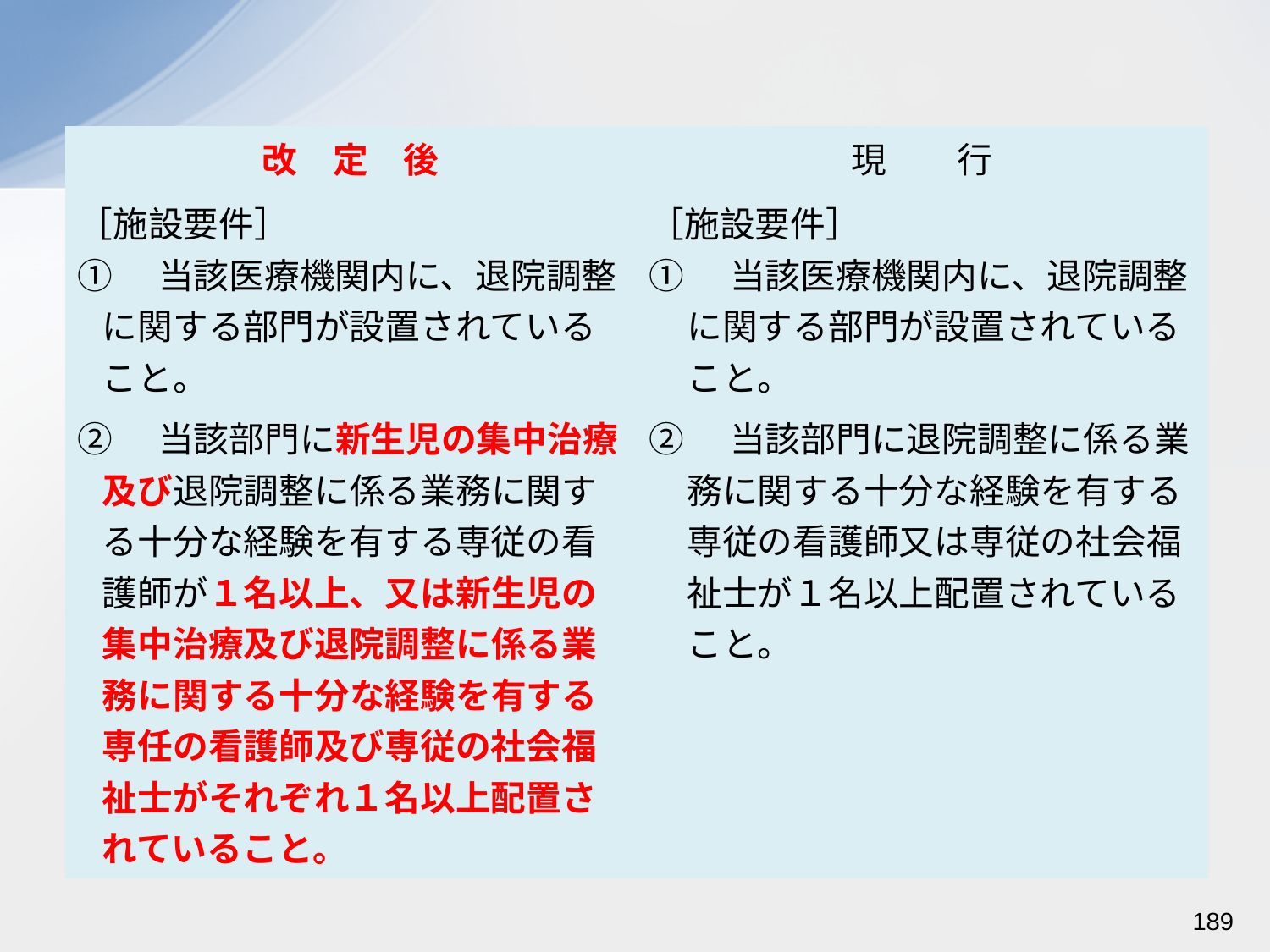

| 改　定　後 | 現　　行 |
| --- | --- |
| ［施設要件］ ①　当該医療機関内に、退院調整に関する部門が設置されていること。 ②　当該部門に新生児の集中治療及び退院調整に係る業務に関する十分な経験を有する専従の看護師が１名以上、又は新生児の集中治療及び退院調整に係る業務に関する十分な経験を有する専任の看護師及び専従の社会福祉士がそれぞれ１名以上配置されていること。 | ［施設要件］ ①　当該医療機関内に、退院調整に関する部門が設置されていること。 ②　当該部門に退院調整に係る業務に関する十分な経験を有する専従の看護師又は専従の社会福祉士が１名以上配置されていること。 |
189